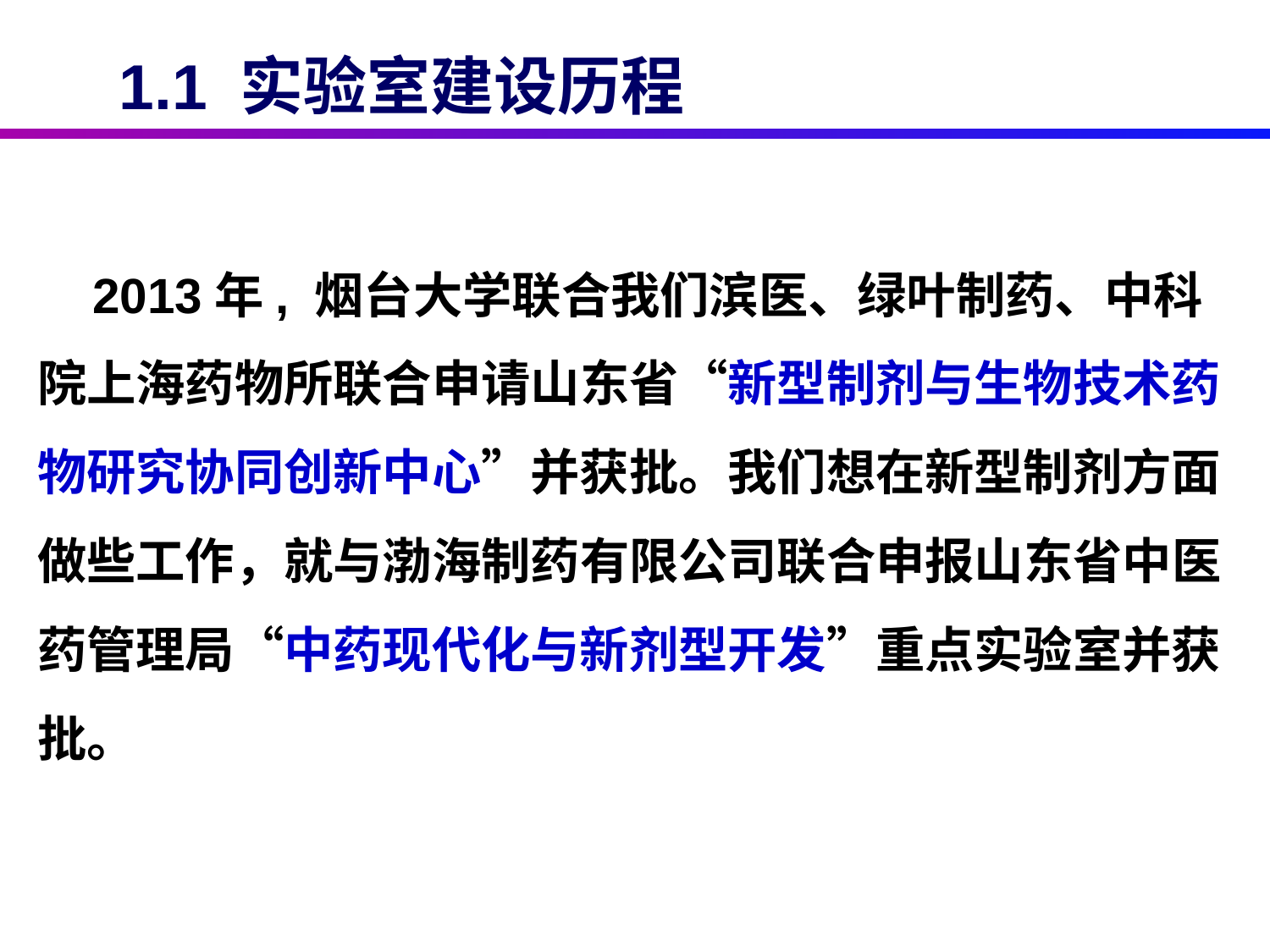

1.1 实验室建设历程

    2013年, 烟台大学联合我们滨医、绿叶制药、中科院上海药物所联合申请山东省“新型制剂与生物技术药物研究协同创新中心”并获批。我们想在新型制剂方面做些工作，就与渤海制药有限公司联合申报山东省中医药管理局“中药现代化与新剂型开发”重点实验室并获批。